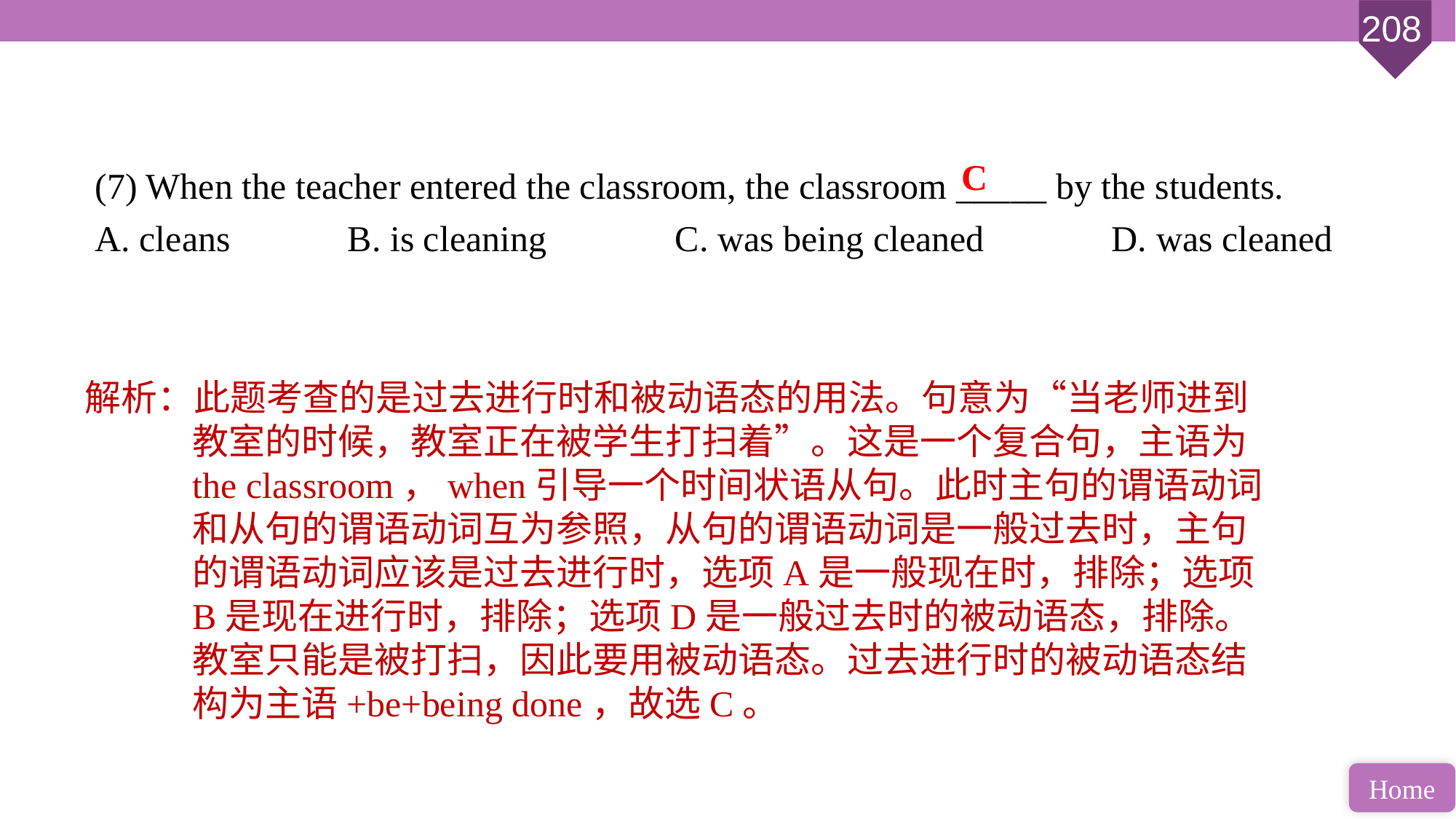

(7) When the teacher entered the classroom, the classroom _____ by the students.
A. cleans 	B. is cleaning 		C. was being cleaned 		D. was cleaned
C
解析：此题考查的是过去进行时和被动语态的用法。句意为“当老师进到教室的时候，教室正在被学生打扫着”。这是一个复合句，主语为the classroom，when引导一个时间状语从句。此时主句的谓语动词和从句的谓语动词互为参照，从句的谓语动词是一般过去时，主句的谓语动词应该是过去进行时，选项A是一般现在时，排除；选项B是现在进行时，排除；选项D是一般过去时的被动语态，排除。教室只能是被打扫，因此要用被动语态。过去进行时的被动语态结构为主语+be+being done，故选C。